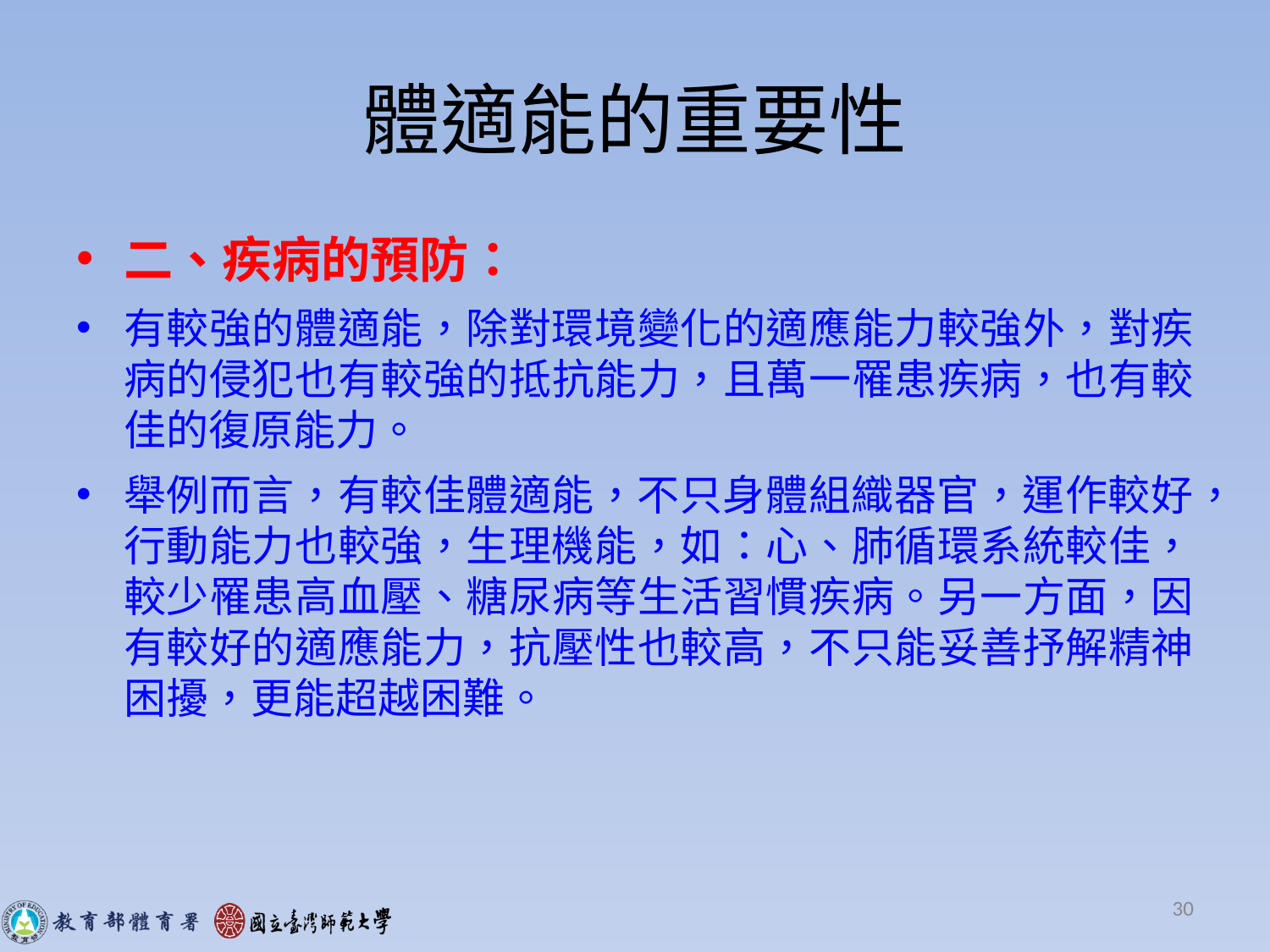

# 體適能的重要性
二、疾病的預防：
有較強的體適能，除對環境變化的適應能力較強外，對疾病的侵犯也有較強的抵抗能力，且萬一罹患疾病，也有較佳的復原能力。
舉例而言，有較佳體適能，不只身體組織器官，運作較好，行動能力也較強，生理機能，如：心、肺循環系統較佳，較少罹患高血壓、糖尿病等生活習慣疾病。另一方面，因有較好的適應能力，抗壓性也較高，不只能妥善抒解精神困擾，更能超越困難。

30